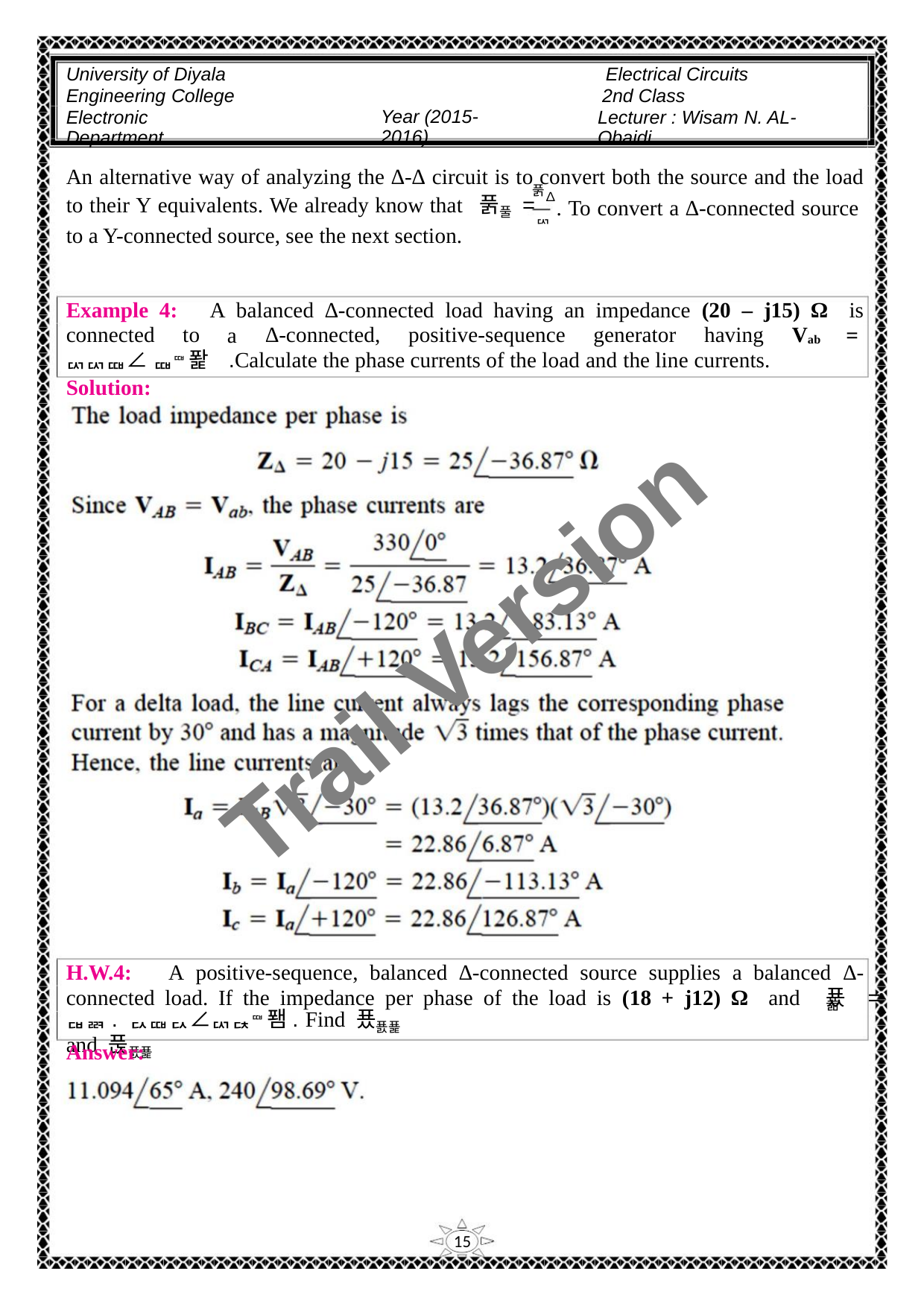

University of Diyala
Engineering College
Electronic Department
Electrical Circuits
2nd Class
Lecturer : Wisam N. AL-Obaidi
Year (2015-2016)
An alternative way of analyzing the ∆-∆ circuit is to convert both the source and the load
풁∆
ퟑ
to their Y equivalents. We already know that 풁풀 =
to a Y-connected source, see the next section.
. To convert a ∆-connected source
Example 4: A balanced ∆-connected load having an impedance (20 – j15) Ω is
connected to ∆-connected, positive-sequence generator having Vab
a
=
ퟑퟑퟎ∠ ퟎퟎ 퐕 .Calculate the phase currents of the load and the line currents.
Solution:
Trail Version
Trail Version
Trail Version
Trail Version
Trail Version
Trail Version
Trail Version
Trail Version
Trail Version
Trail Version
Trail Version
Trail Version
Trail Version
H.W.4:
A positive-sequence, balanced ∆-connected source supplies a balanced ∆-
connected load. If the impedance per phase of the load is (18 + j12) Ω and 푰 =
풂
ퟏퟗ. ퟐퟎퟐ∠ퟑퟓퟎ 퐴. Find 푰푨푩 and 푽푨푩
Answer:
15